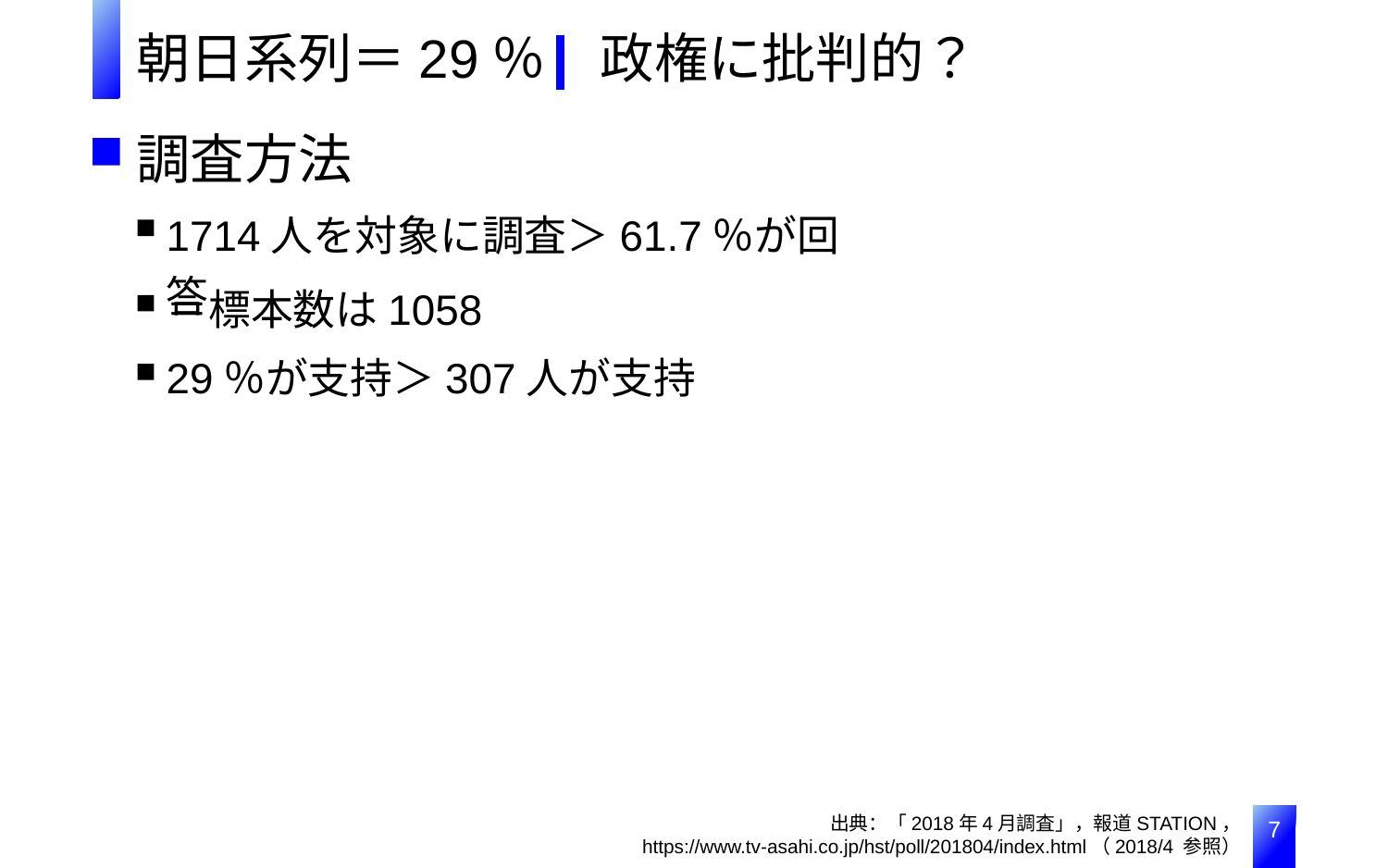

朝日系列＝29％
政権に批判的？
調査方法

1714人を対象に調査＞61.7％が回答

＝標本数は1058

29％が支持＞307人が支持

出典：「2018年4月調査」，報道STATION，
https://www.tv-asahi.co.jp/hst/poll/201804/index.html（2018/4 参照）